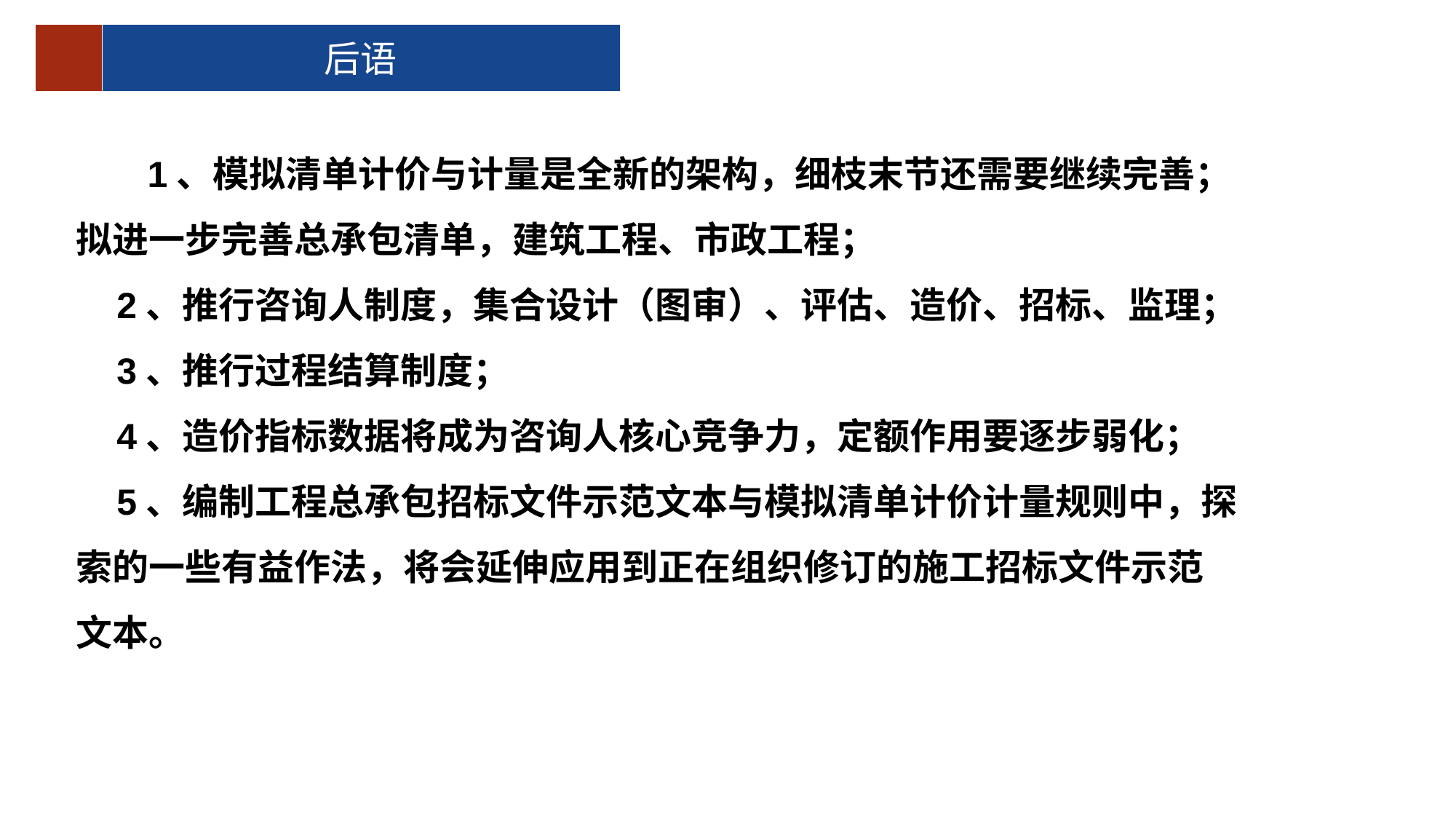

后语
       1、模拟清单计价与计量是全新的架构，细枝末节还需要继续完善；拟进一步完善总承包清单，建筑工程、市政工程；
    2、推行咨询人制度，集合设计（图审）、评估、造价、招标、监理；
    3、推行过程结算制度；
    4、造价指标数据将成为咨询人核心竞争力，定额作用要逐步弱化；
    5、编制工程总承包招标文件示范文本与模拟清单计价计量规则中，探索的一些有益作法，将会延伸应用到正在组织修订的施工招标文件示范文本。